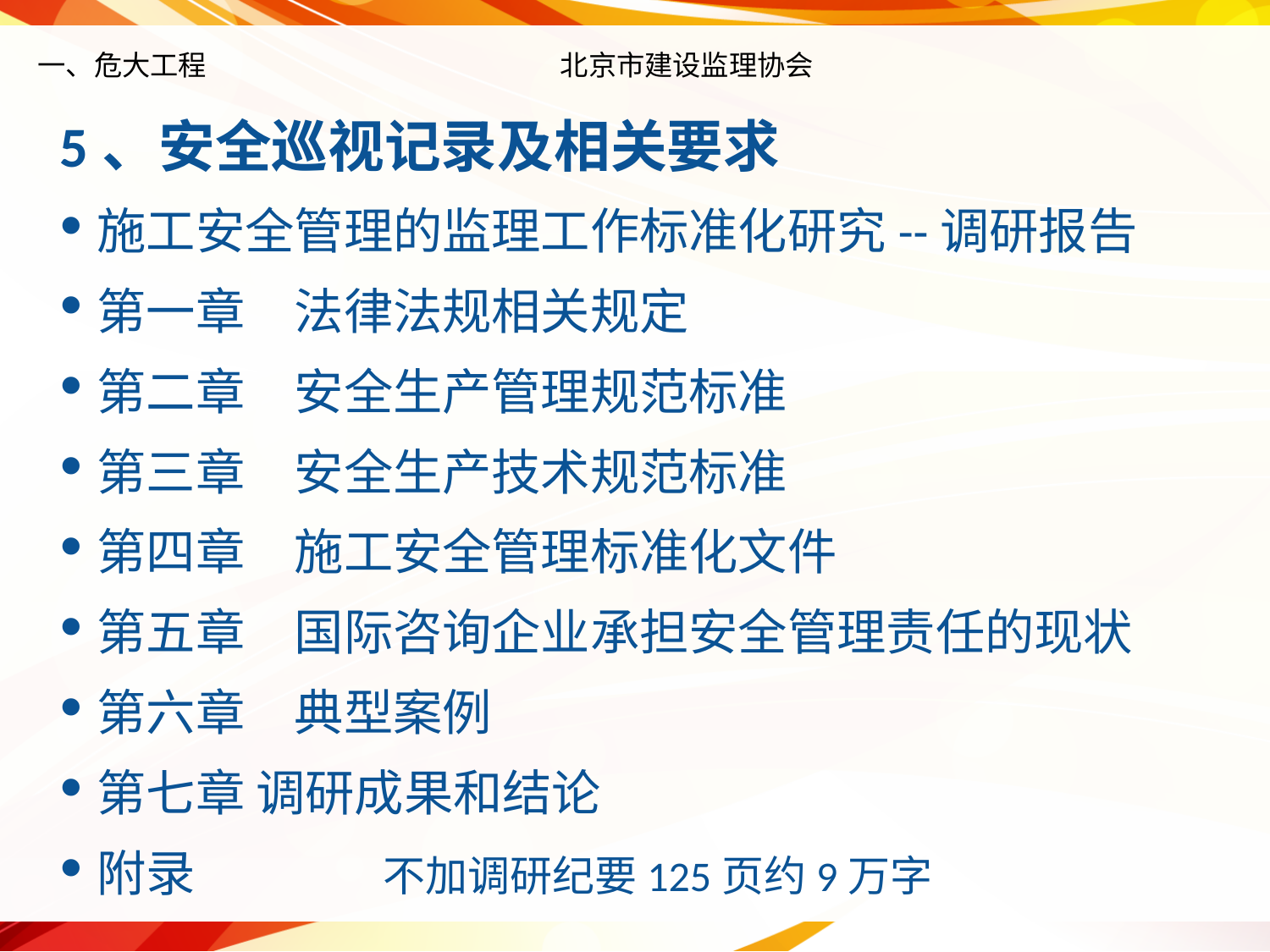

# 一、危大工程                                                        北京市建设监理协会
5、安全巡视记录及相关要求
施工安全管理的监理工作标准化研究--调研报告
第一章　法律法规相关规定
第二章　安全生产管理规范标准
第三章　安全生产技术规范标准
第四章　施工安全管理标准化文件
第五章　国际咨询企业承担安全管理责任的现状
第六章　典型案例
第七章 调研成果和结论
附录                 不加调研纪要125页约9万字